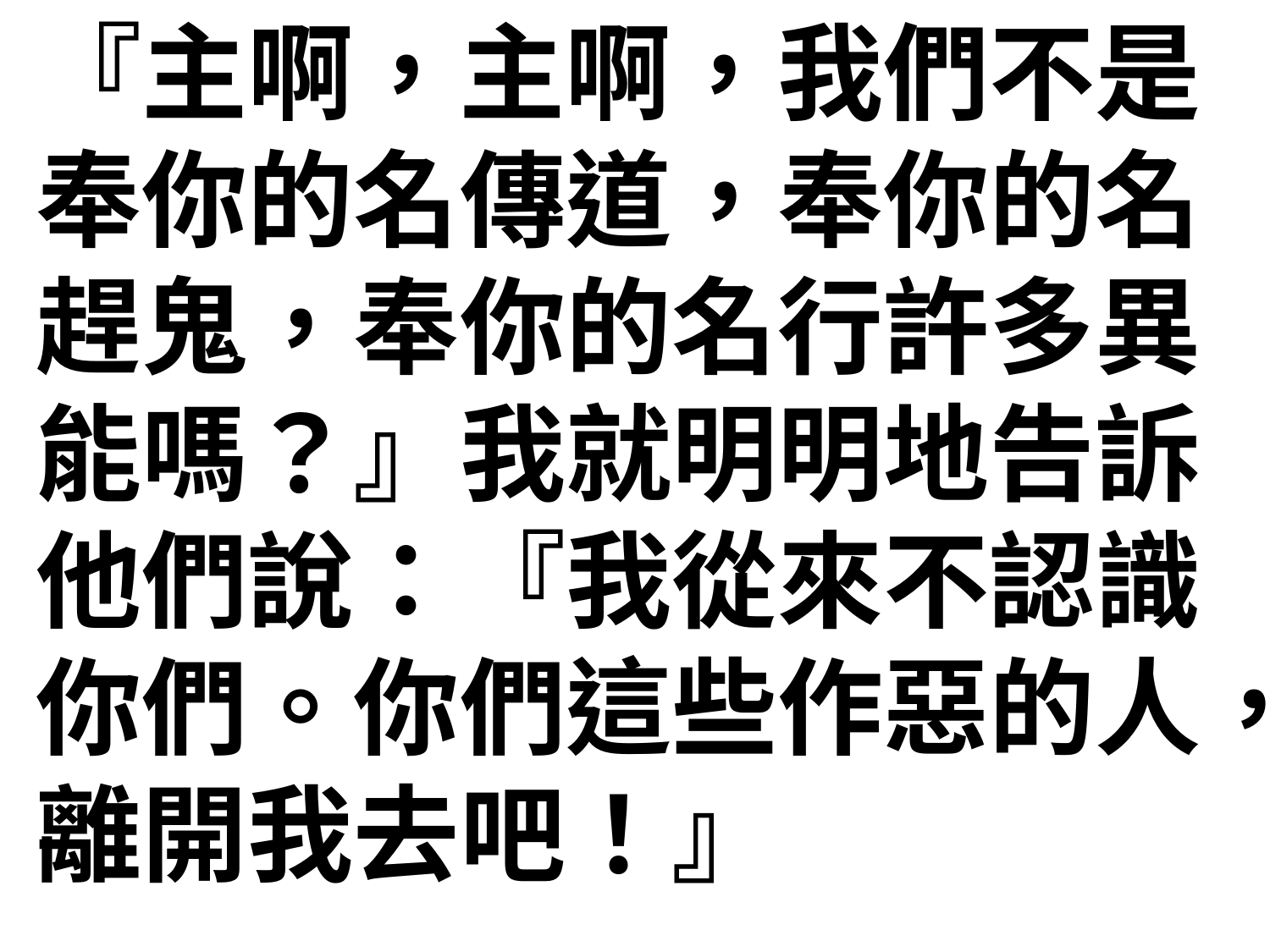

『主啊，主啊，我們不是奉你的名傳道，奉你的名趕鬼，奉你的名行許多異能嗎？』我就明明地告訴他們說：『我從來不認識你們。你們這些作惡的人，離開我去吧！』